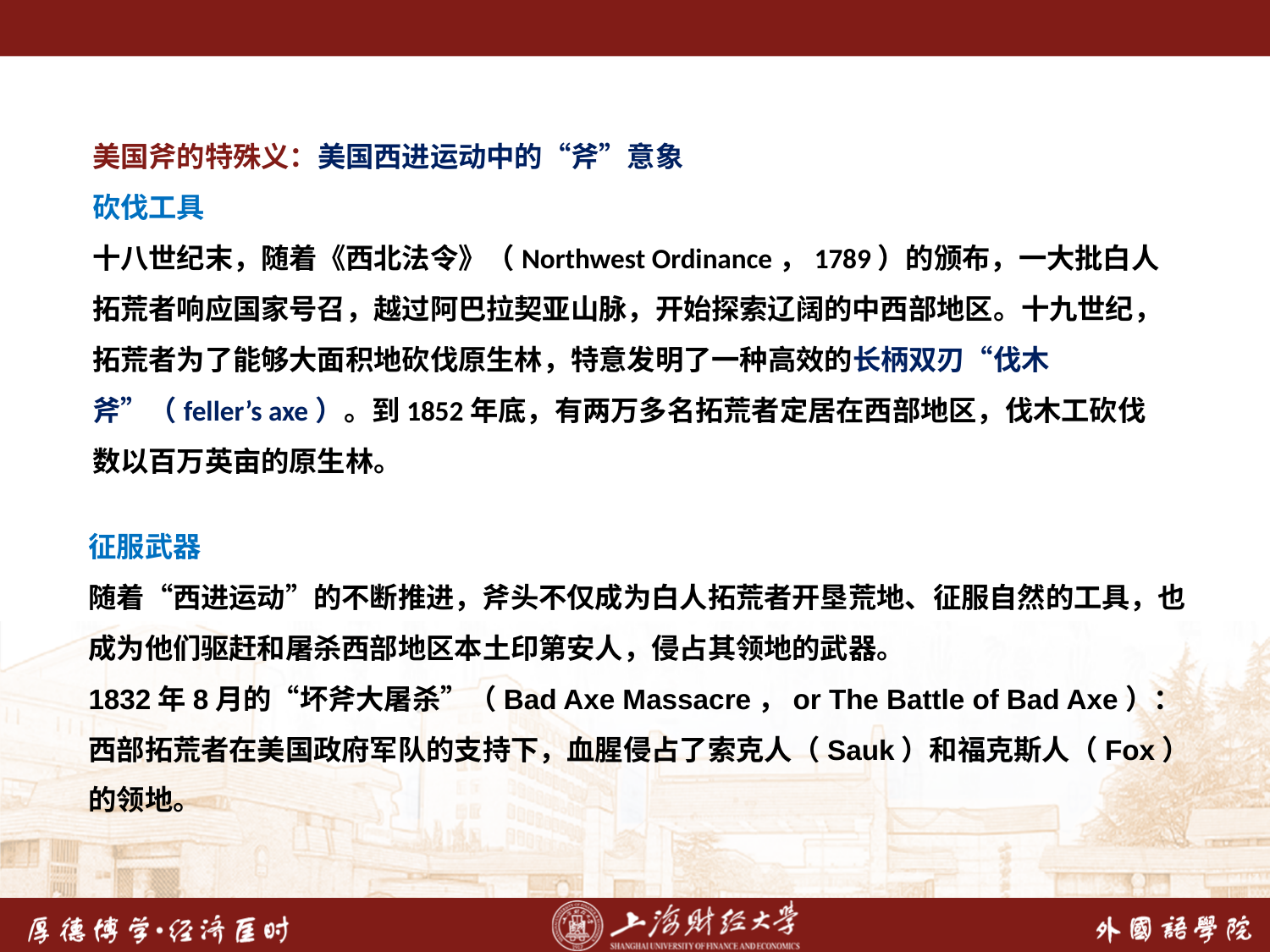

美国斧的特殊义：美国西进运动中的“斧”意象
砍伐工具
十八世纪末，随着《西北法令》（Northwest Ordinance，1789）的颁布，一大批白人拓荒者响应国家号召，越过阿巴拉契亚山脉，开始探索辽阔的中西部地区。十九世纪，拓荒者为了能够大面积地砍伐原生林，特意发明了一种高效的长柄双刃“伐木斧”（feller’s axe）。到1852年底，有两万多名拓荒者定居在西部地区，伐木工砍伐数以百万英亩的原生林。

征服武器
随着“西进运动”的不断推进，斧头不仅成为白人拓荒者开垦荒地、征服自然的工具，也成为他们驱赶和屠杀西部地区本土印第安人，侵占其领地的武器。
1832年8月的“坏斧大屠杀”（Bad Axe Massacre，or The Battle of Bad Axe）：西部拓荒者在美国政府军队的支持下，血腥侵占了索克人（Sauk）和福克斯人（Fox）的领地。